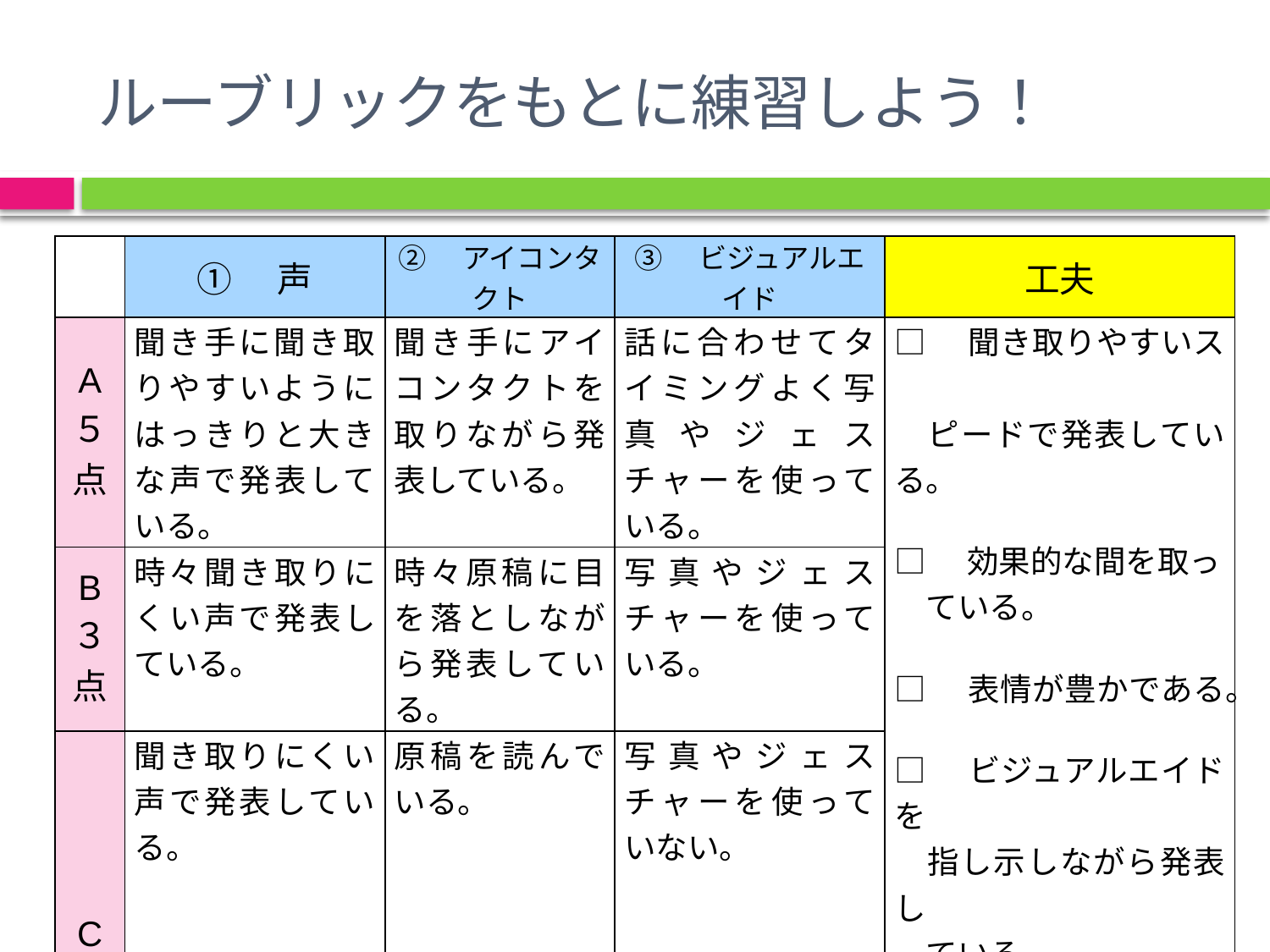

# ルーブリックをもとに練習しよう！
|  | ①　声 | ②　アイコンタクト | ③　ビジュアルエイド | 工夫 |
| --- | --- | --- | --- | --- |
| A ５点 | 聞き手に聞き取りやすいようにはっきりと大きな声で発表している。 | 聞き手にアイコンタクトを取りながら発表している。 | 話に合わせてタイミングよく写真やジェスチャーを使っている。 | □　聞き取りやすいス　 　ピードで発表している。 □　効果的な間を取っ 　ている。 □　表情が豊かである。 □　ビジュアルエイドを 　指し示しながら発表し　 　ている。 □　伝えたい部分を 　ゆっくり言ったり２回 　繰り返したりしている。 |
| B ３点 | 時々聞き取りにくい声で発表している。 | 時々原稿に目を落としながら発表している。 | 写真やジェスチャーを使っている。 |  |
| C １点 | 聞き取りにくい声で発表している。 | 原稿を読んでいる。 | 写真やジェスチャーを使っていない。 |  |